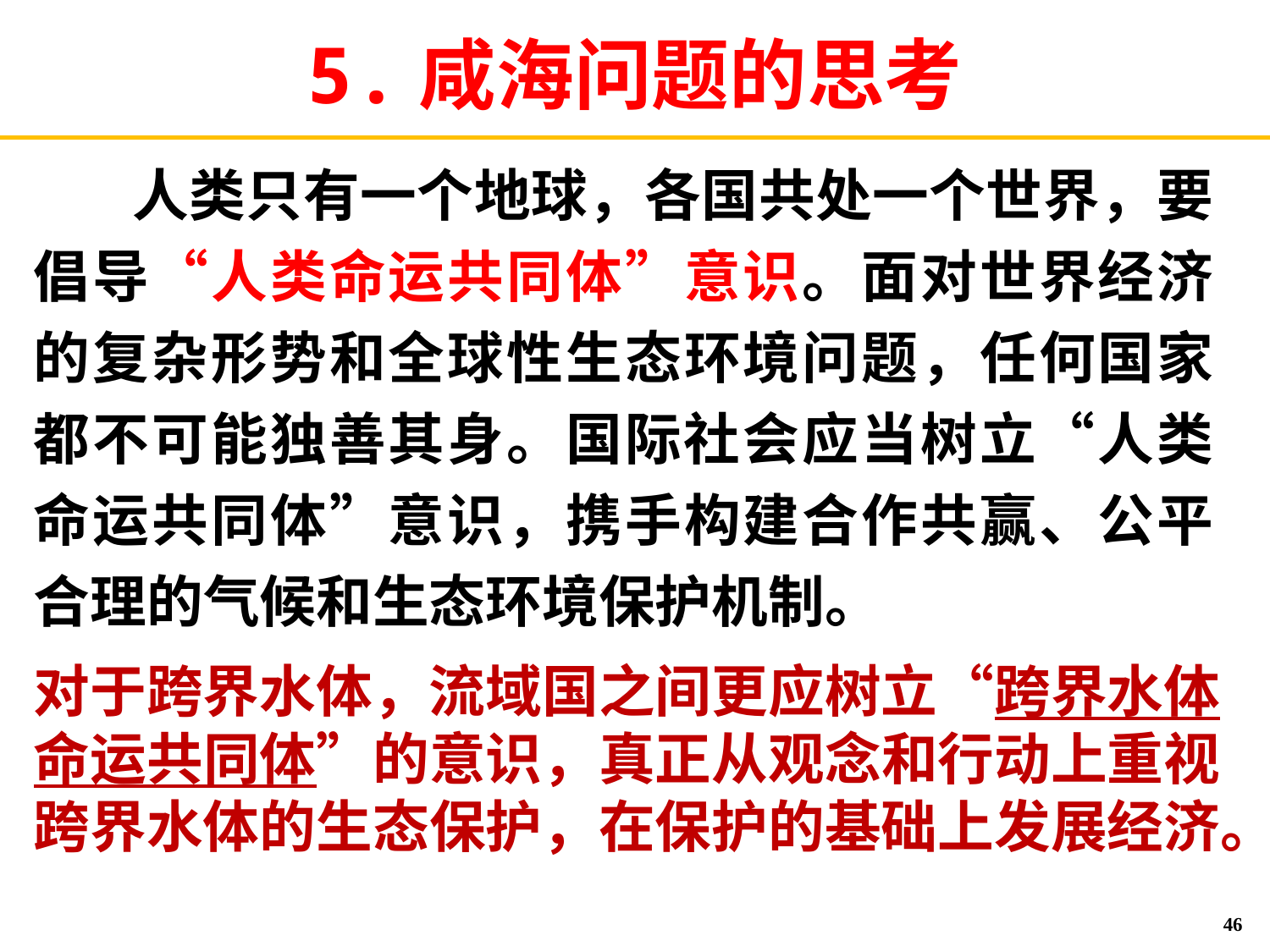

5.咸海问题的思考
人类只有一个地球，各国共处一个世界，要倡导“人类命运共同体”意识。面对世界经济的复杂形势和全球性生态环境问题，任何国家都不可能独善其身。国际社会应当树立“人类命运共同体”意识，携手构建合作共赢、公平合理的气候和生态环境保护机制。
对于跨界水体，流域国之间更应树立“跨界水体命运共同体”的意识，真正从观念和行动上重视跨界水体的生态保护，在保护的基础上发展经济。
46